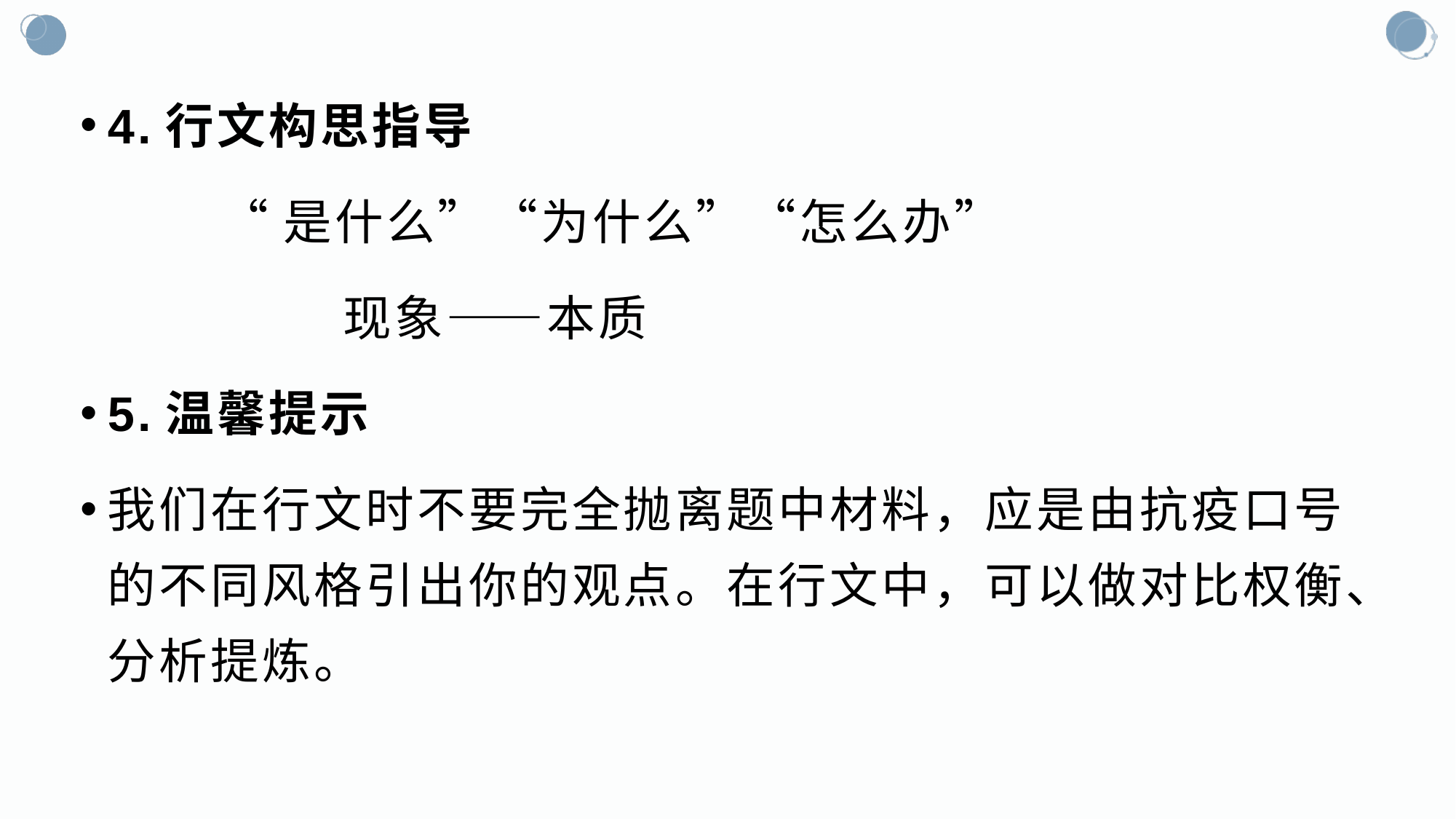

4.行文构思指导
          “是什么”“为什么”“怎么办”
                  现象——本质
5.温馨提示
我们在行文时不要完全抛离题中材料，应是由抗疫口号的不同风格引出你的观点。在行文中，可以做对比权衡、分析提炼。